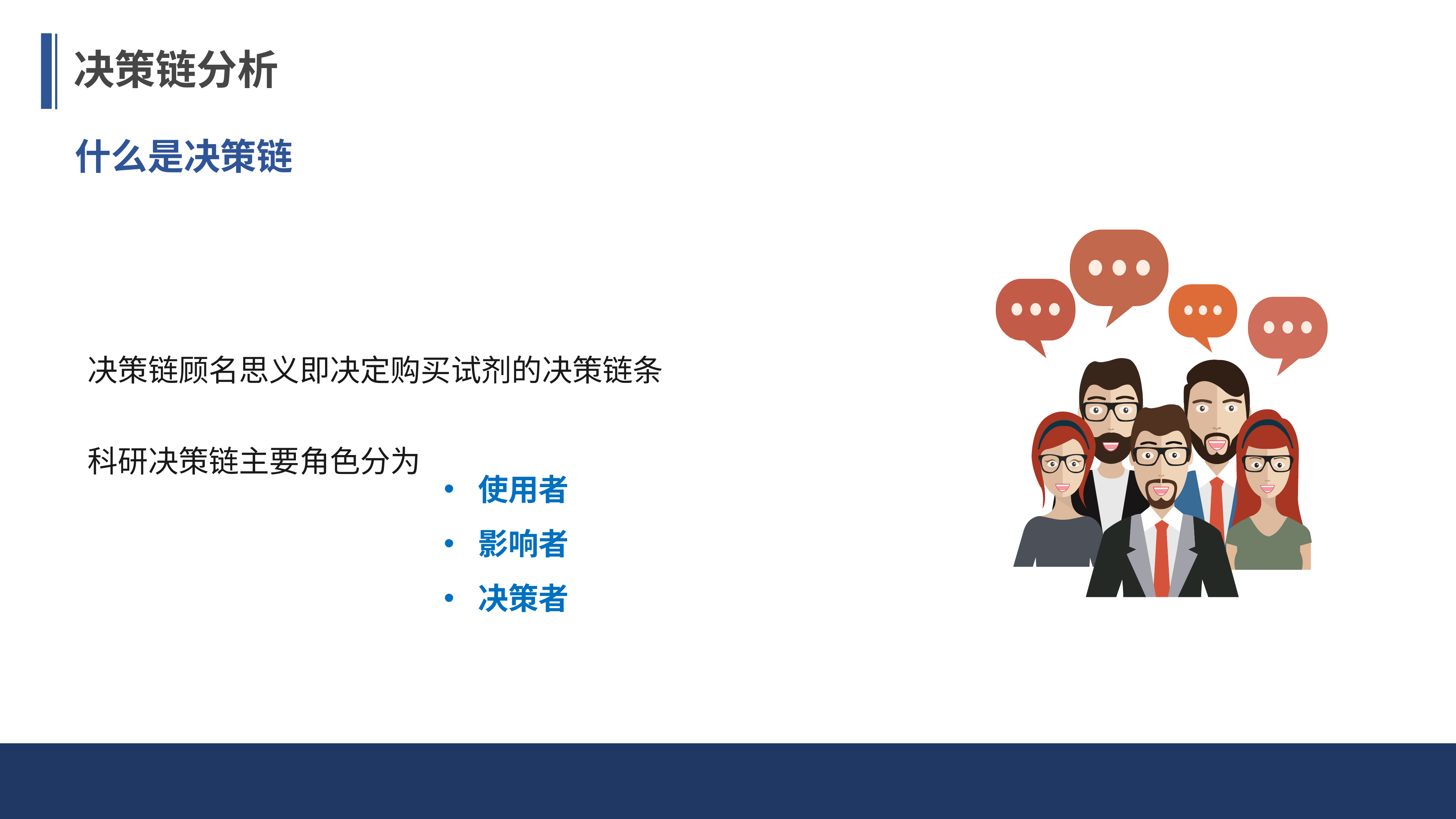

决策链分析
什么是决策链

决策链顾名思义即决定购买试剂的决策链条
科研决策链主要角色分为

使用者
影响者
决策者
8